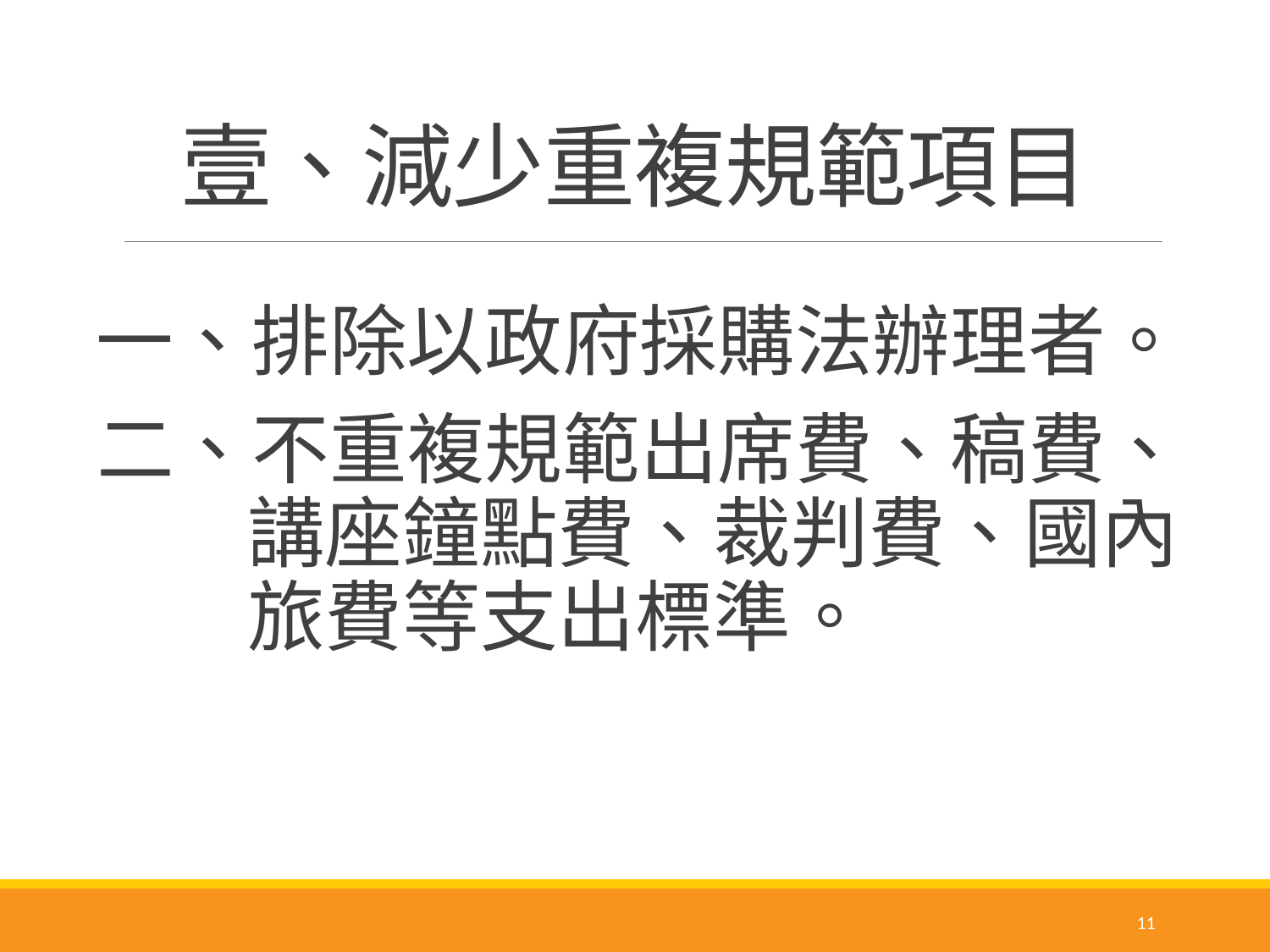

# 壹、減少重複規範項目
一、排除以政府採購法辦理者。
二、不重複規範出席費、稿費、講座鐘點費、裁判費、國內旅費等支出標準。
11